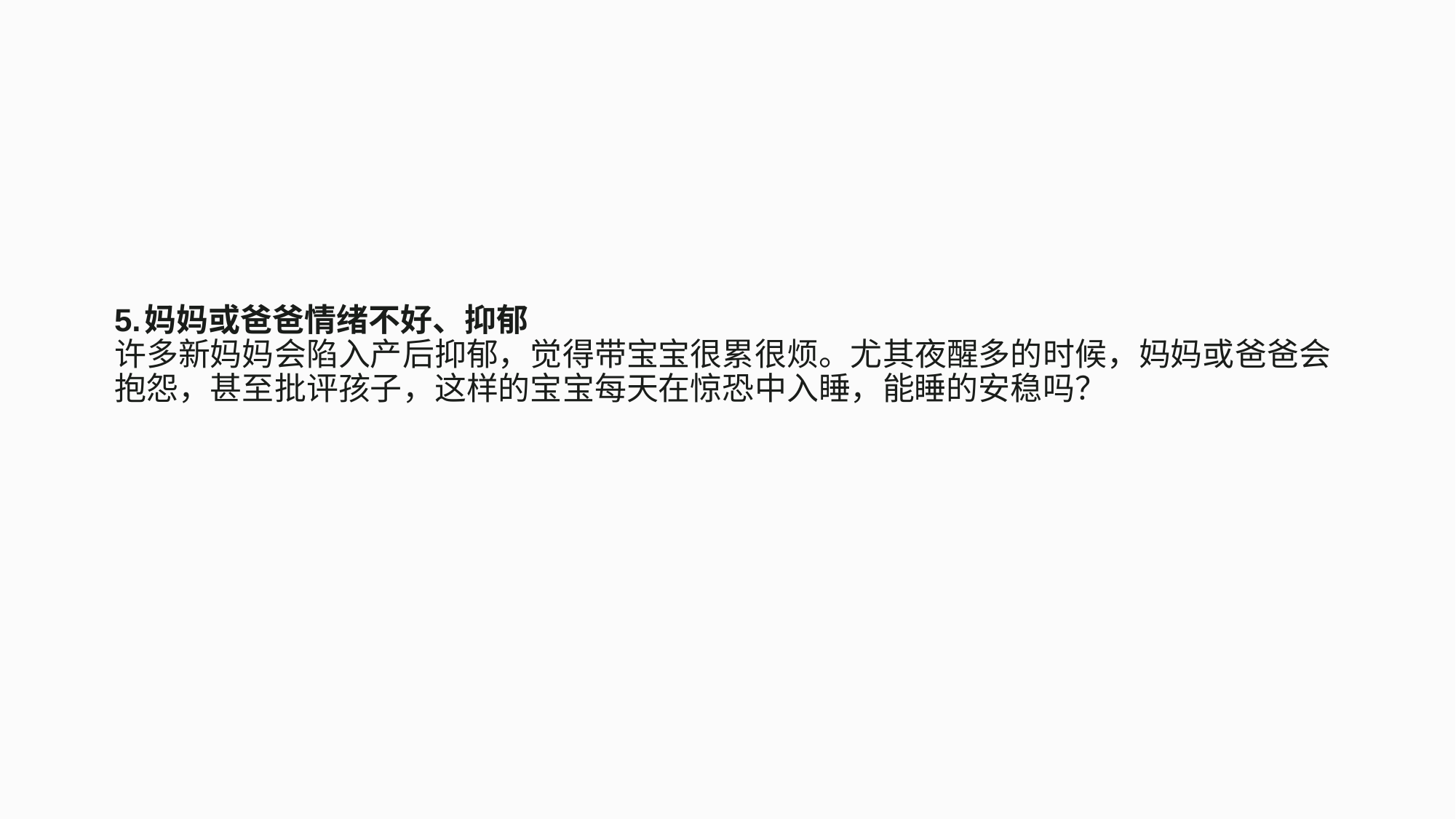

# 5.妈妈或爸爸情绪不好、抑郁　 许多新妈妈会陷入产后抑郁，觉得带宝宝很累很烦。尤其夜醒多的时候，妈妈或爸爸会抱怨，甚至批评孩子，这样的宝宝每天在惊恐中入睡，能睡的安稳吗？